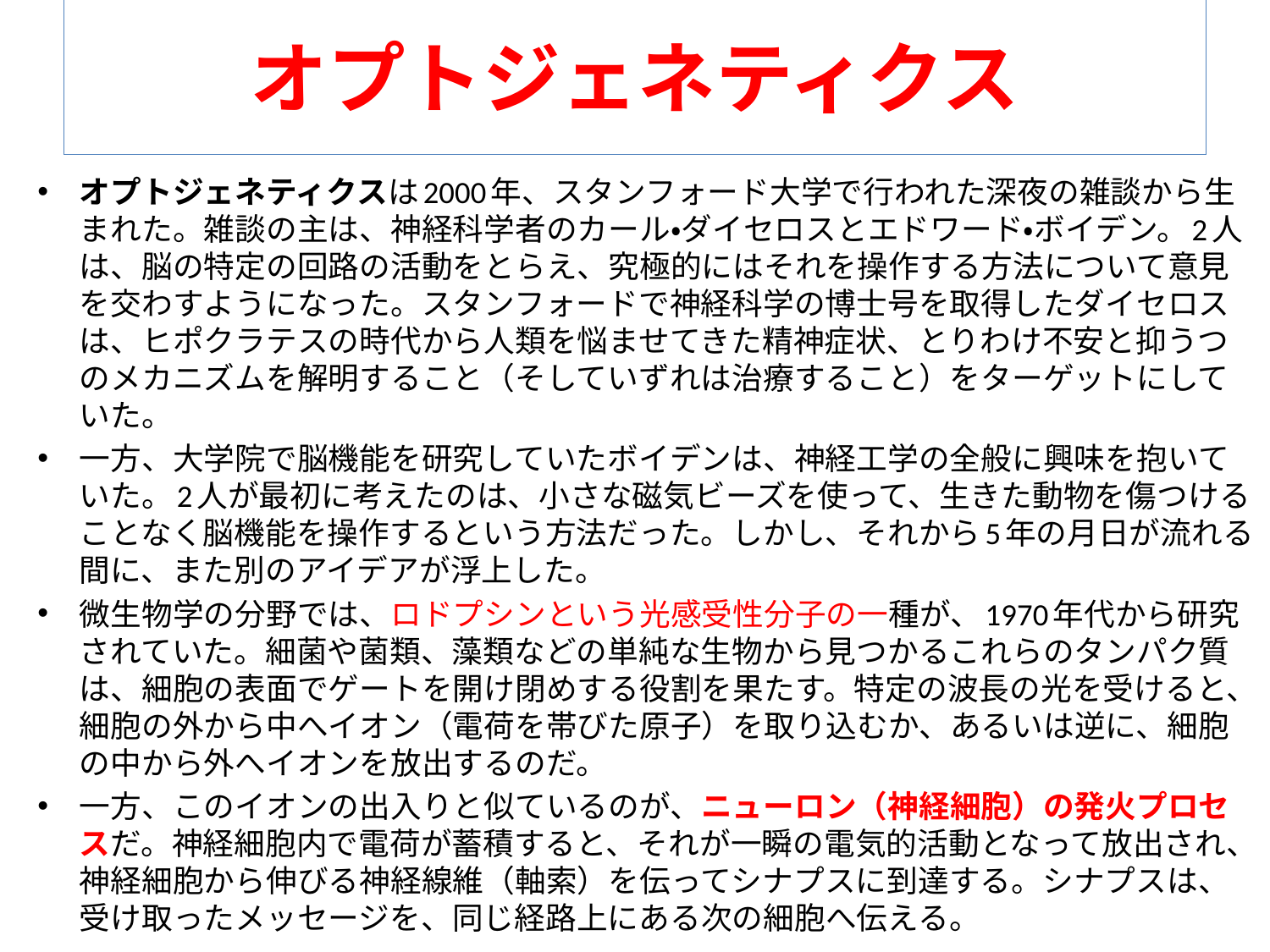

# オプトジェネティクス
オプトジェネティクスは2000年、スタンフォード大学で行われた深夜の雑談から生まれた。雑談の主は、神経科学者のカール・ダイセロスとエドワード・ボイデン。2人は、脳の特定の回路の活動をとらえ、究極的にはそれを操作する方法について意見を交わすようになった。スタンフォードで神経科学の博士号を取得したダイセロスは、ヒポクラテスの時代から人類を悩ませてきた精神症状、とりわけ不安と抑うつのメカニズムを解明すること（そしていずれは治療すること）をターゲットにしていた。
一方、大学院で脳機能を研究していたボイデンは、神経工学の全般に興味を抱いていた。2人が最初に考えたのは、小さな磁気ビーズを使って、生きた動物を傷つけることなく脳機能を操作するという方法だった。しかし、それから5年の月日が流れる間に、また別のアイデアが浮上した。
微生物学の分野では、ロドプシンという光感受性分子の一種が、1970年代から研究されていた。細菌や菌類、藻類などの単純な生物から見つかるこれらのタンパク質は、細胞の表面でゲートを開け閉めする役割を果たす。特定の波長の光を受けると、細胞の外から中へイオン（電荷を帯びた原子）を取り込むか、あるいは逆に、細胞の中から外へイオンを放出するのだ。
一方、このイオンの出入りと似ているのが、ニューロン（神経細胞）の発火プロセスだ。神経細胞内で電荷が蓄積すると、それが一瞬の電気的活動となって放出され、神経細胞から伸びる神経線維（軸索）を伝ってシナプスに到達する。シナプスは、受け取ったメッセージを、同じ経路上にある次の細胞へ伝える。